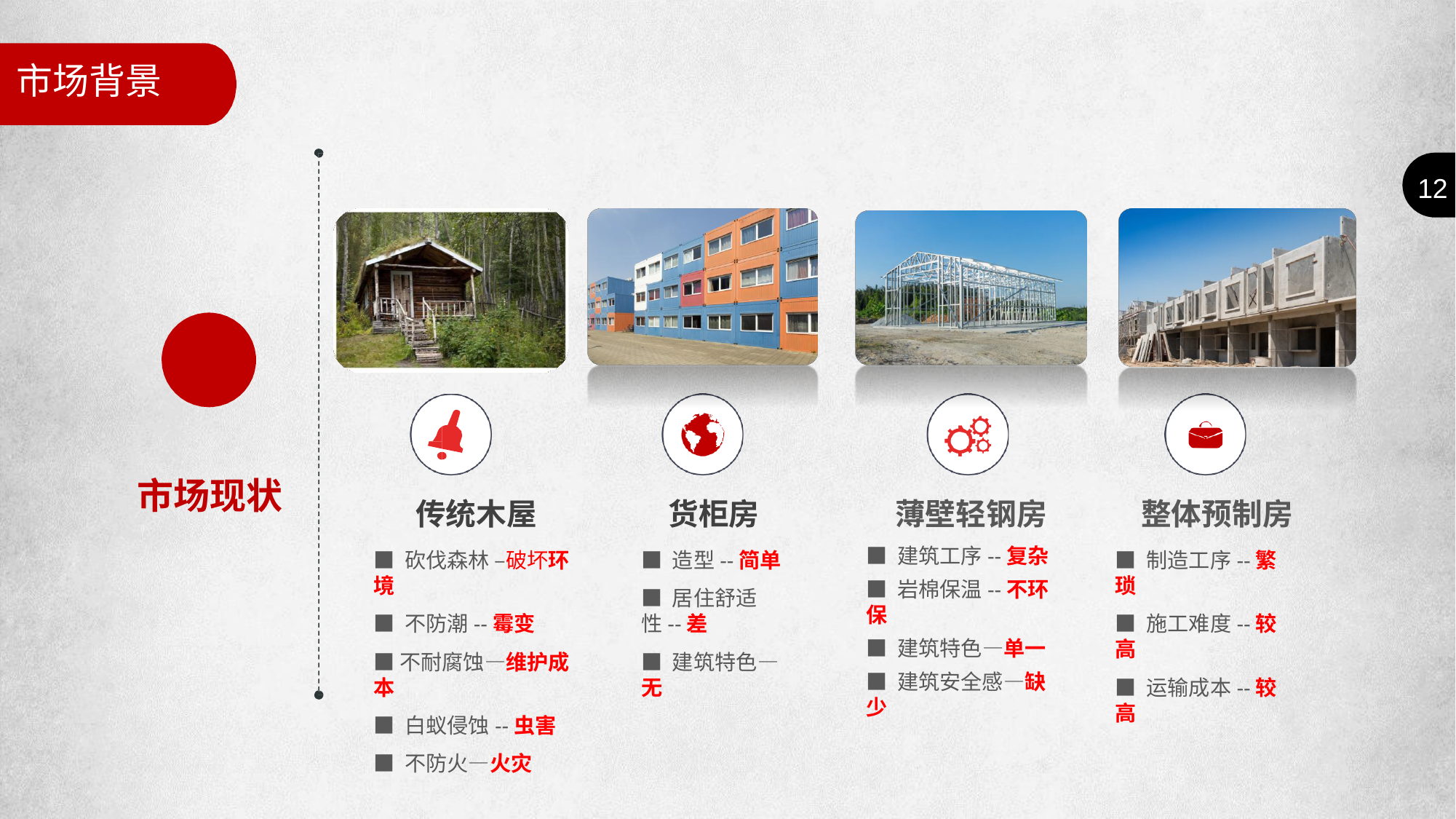

市场背景

12

市场现状
薄壁轻钢房
■ 建筑工序--复杂
■ 岩棉保温--不环保
■ 建筑特色—单一
■ 建筑安全感—缺少
整体预制房
■ 制造工序--繁琐
■ 施工难度--较高
■ 运输成本--较高
传统木屋
■ 砍伐森林 –破坏环境
■ 不防潮--霉变
■不耐腐蚀—维护成本
■ 白蚁侵蚀--虫害
■ 不防火—火灾
货柜房
■ 造型--简单
■ 居住舒适性--差
■ 建筑特色—无